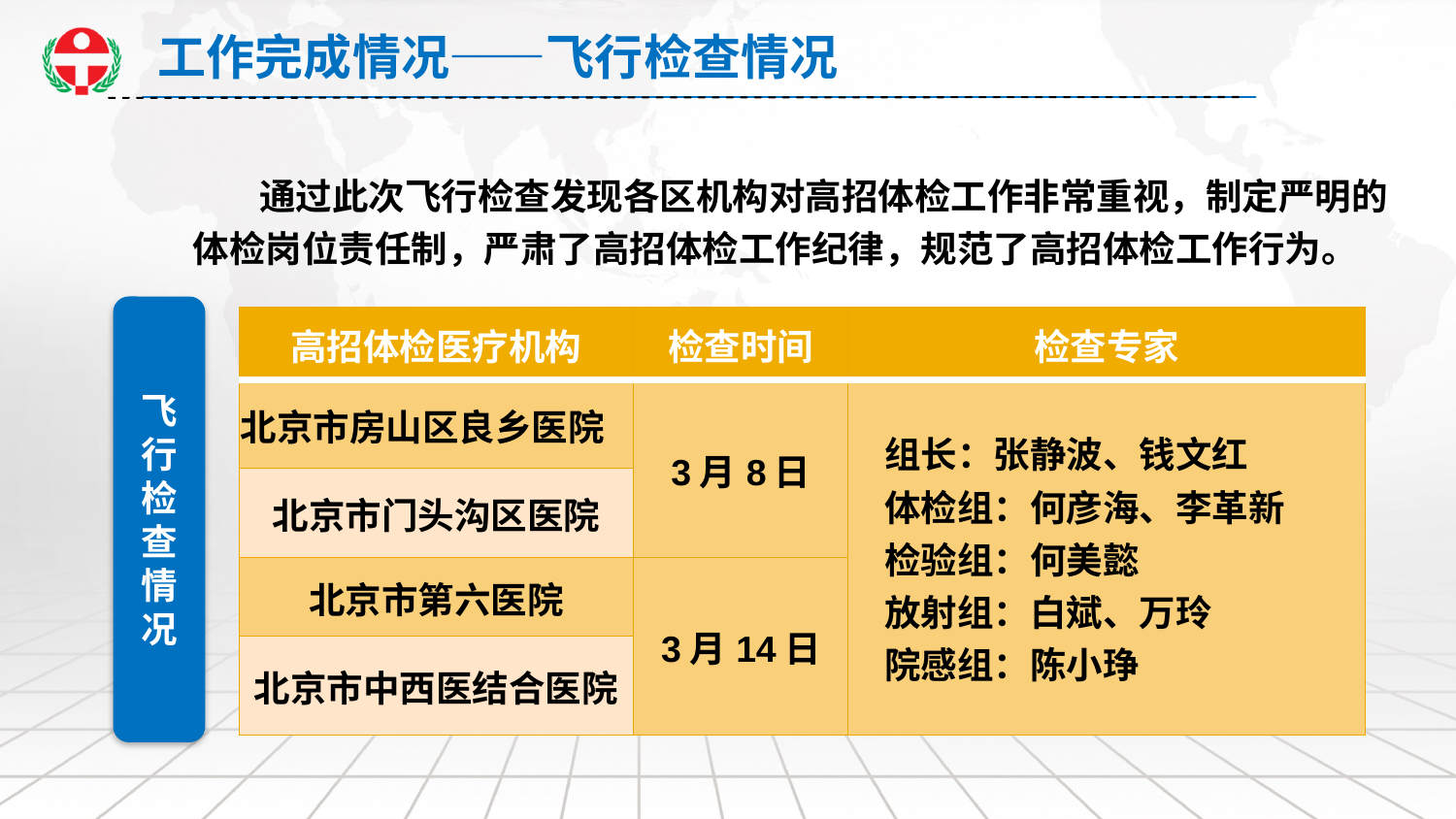

工作完成情况——飞行检查情况
       通过此次飞行检查发现各区机构对高招体检工作非常重视，制定严明的体检岗位责任制，严肃了高招体检工作纪律，规范了高招体检工作行为。
飞行检查情况
| 高招体检医疗机构 | 检查时间 | 检查专家 |
| --- | --- | --- |
| 北京市房山区良乡医院 | 3月8日 | 组长：张静波、钱文红 体检组：何彦海、李革新 检验组：何美懿 放射组：白斌、万玲 院感组：陈小琤 |
| 北京市门头沟区医院 |  |  |
| 北京市第六医院 | 3月14日 |  |
| 北京市中西医结合医院 |  |  |